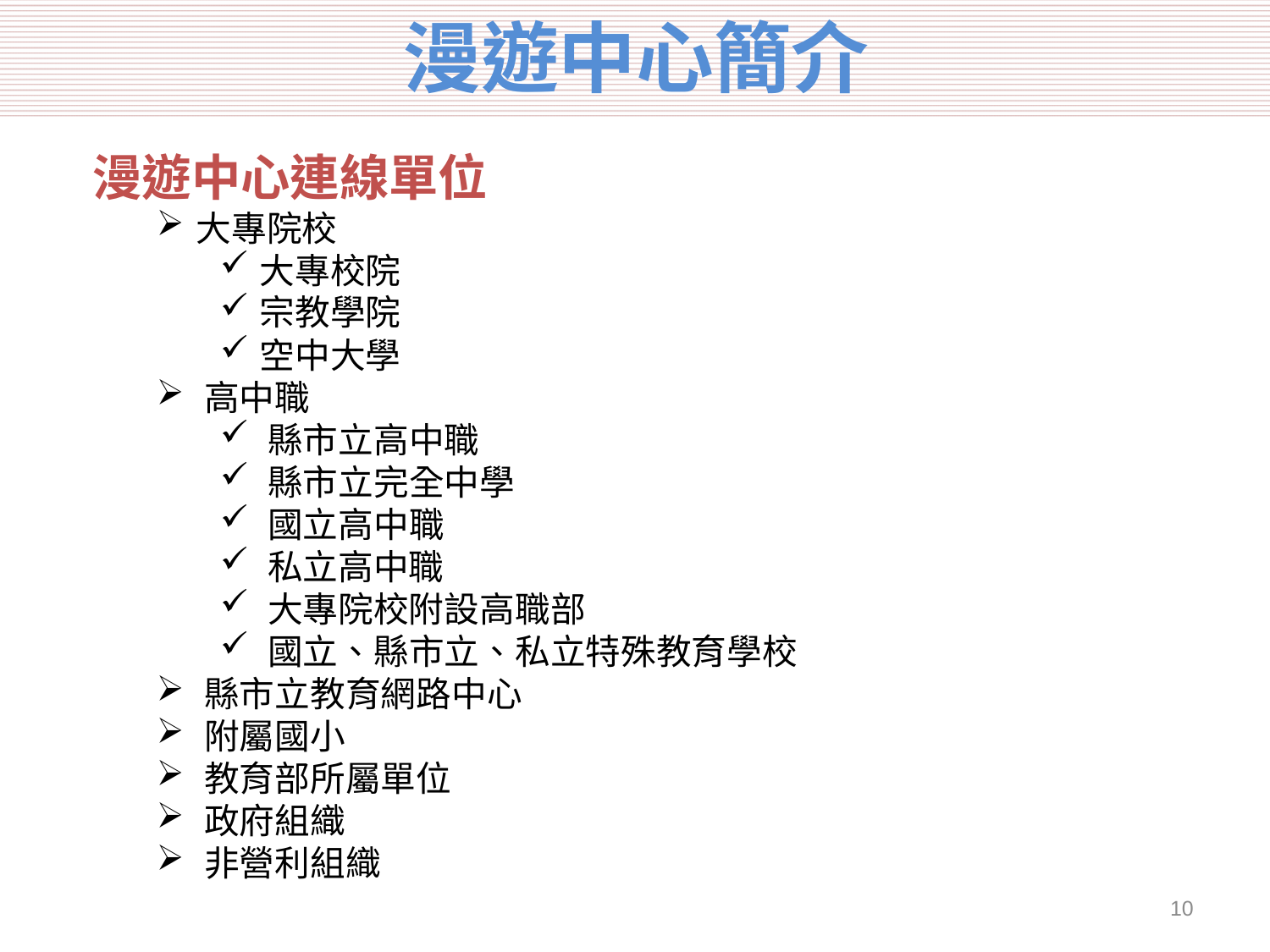

# 漫遊中心簡介
漫遊中心連線單位
大專院校
大專校院
宗教學院
空中大學
高中職
縣市立高中職
縣市立完全中學
國立高中職
私立高中職
大專院校附設高職部
國立、縣市立、私立特殊教育學校
縣市立教育網路中心
附屬國小
教育部所屬單位
政府組織
非營利組織

10